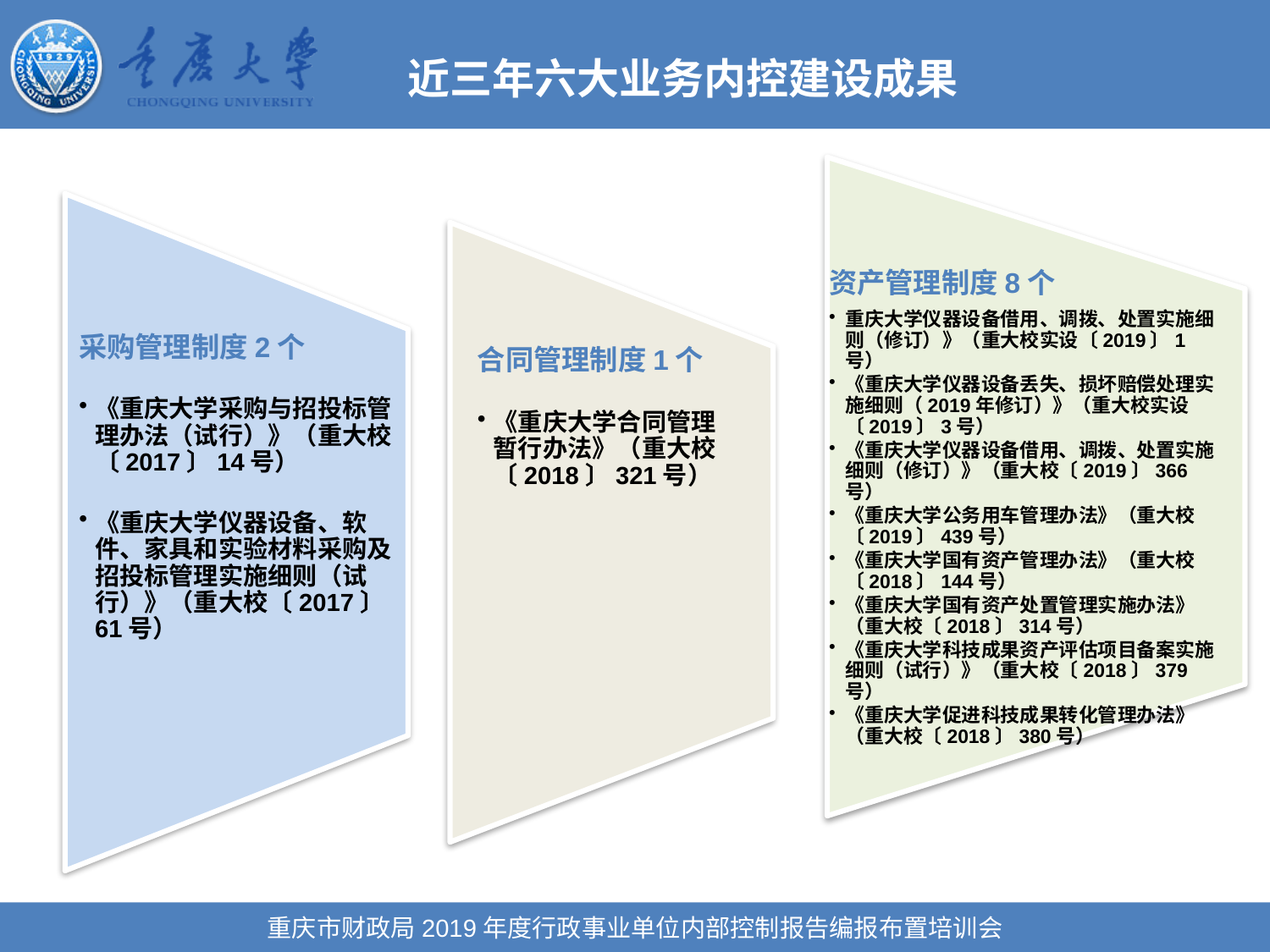

近三年六大业务内控建设成果
资产管理制度8个
重庆大学仪器设备借用、调拨、处置实施细则（修订）》（重大校实设〔2019〕1号）
《重庆大学仪器设备丢失、损坏赔偿处理实施细则（2019年修订）》（重大校实设〔2019〕3号）
《重庆大学仪器设备借用、调拨、处置实施细则（修订）》（重大校〔2019〕366号）
《重庆大学公务用车管理办法》（重大校〔2019〕439号）
《重庆大学国有资产管理办法》（重大校〔2018〕144号）
《重庆大学国有资产处置管理实施办法》（重大校〔2018〕314号）
《重庆大学科技成果资产评估项目备案实施细则（试行）》（重大校〔2018〕379号）
《重庆大学促进科技成果转化管理办法》（重大校〔2018〕380号）

采购管理制度2个

《重庆大学采购与招投标管理办法（试行）》（重大校〔2017〕14号）

《重庆大学仪器设备、软件、家具和实验材料采购及招投标管理实施细则（试行）》（重大校〔2017〕61号）

合同管理制度1个

《重庆大学合同管理暂行办法》（重大校〔2018〕321号）
9
重庆市财政局2019年度行政事业单位内部控制报告编报布置培训会